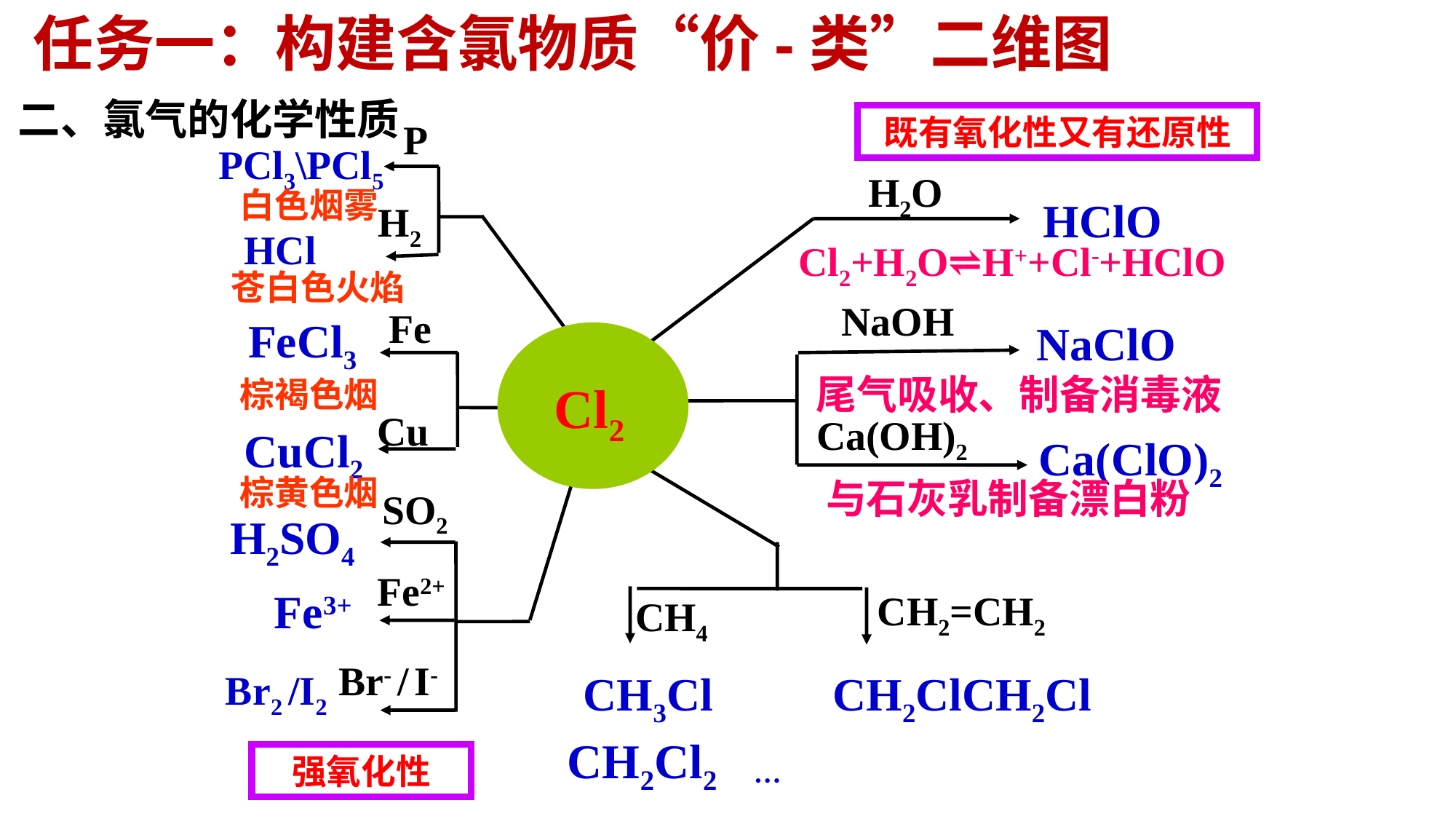

任务一：构建含氯物质“价-类”二维图
二、氯气的化学性质
既有氧化性又有还原性
P
PCl3\PCl5
H2O

白色烟雾
HClO
H2
HCl
Cl2+H2O⇌H++Cl-+HClO
苍白色火焰
NaOH
Fe

Cu
FeCl3
  NaClO

 Cl2

 Cl2

尾气吸收、制备消毒液
棕褐色烟
Ca(OH)2
CuCl2
Ca(ClO)2
与石灰乳制备漂白粉

棕黄色烟

   SO2
 H2SO4
Fe2+
Fe3+
CH2=CH2
CH4
Br- / I-
Br2 /I2
CH3Cl
CH2ClCH2Cl
CH2Cl2   ···
强氧化性